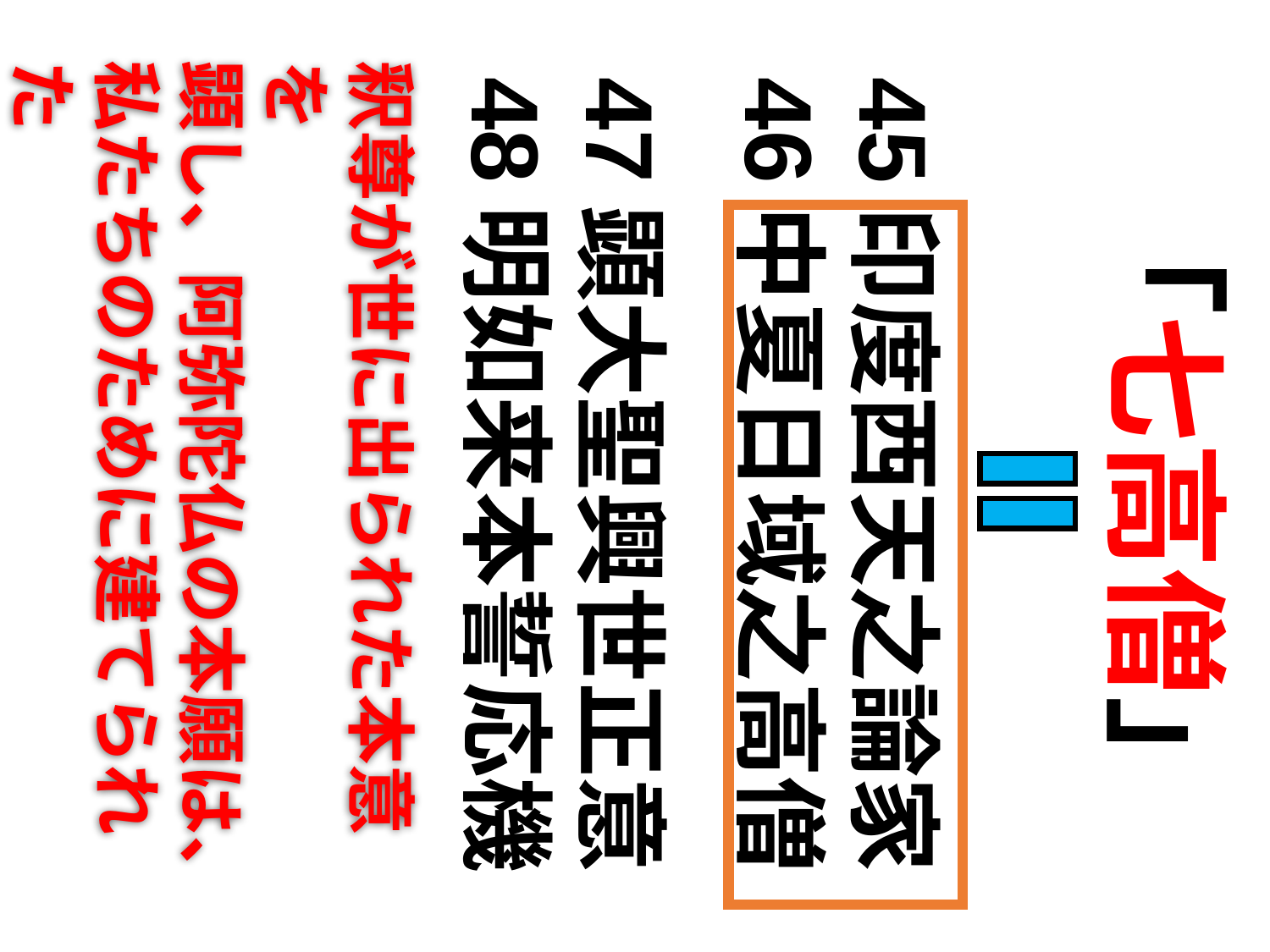

47顕大聖興世正意
48明如来本誓応機
　「七高僧」
45印度西天之論家
46中夏日域之高僧
釈尊が世に出られた本意を
顕し、阿弥陀仏の本願は、
私たちのために建てられた
ことを明らかにされた